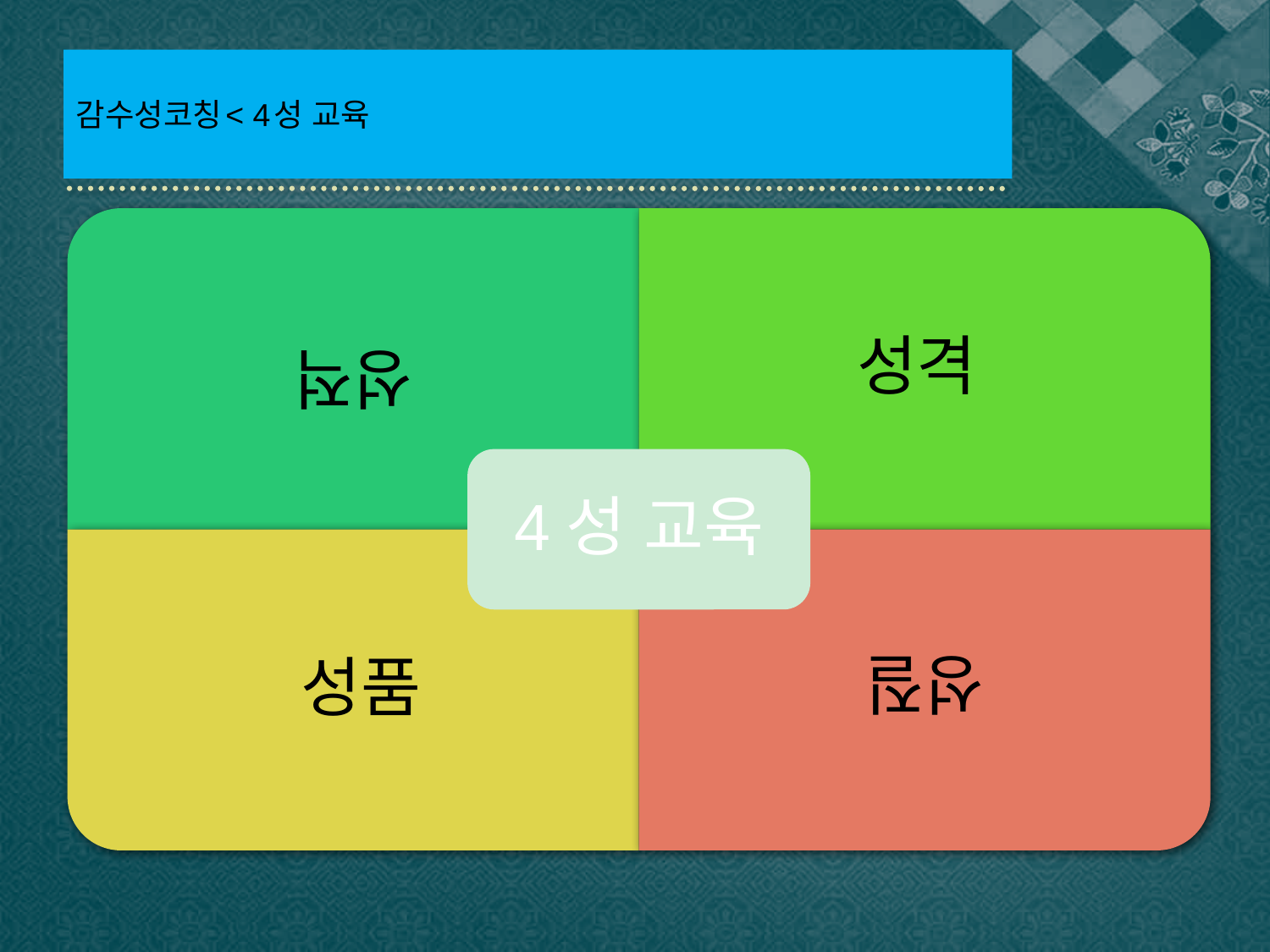

# 감수성코칭< 4성 교육
성적
성격
성품
성질
4성 교육